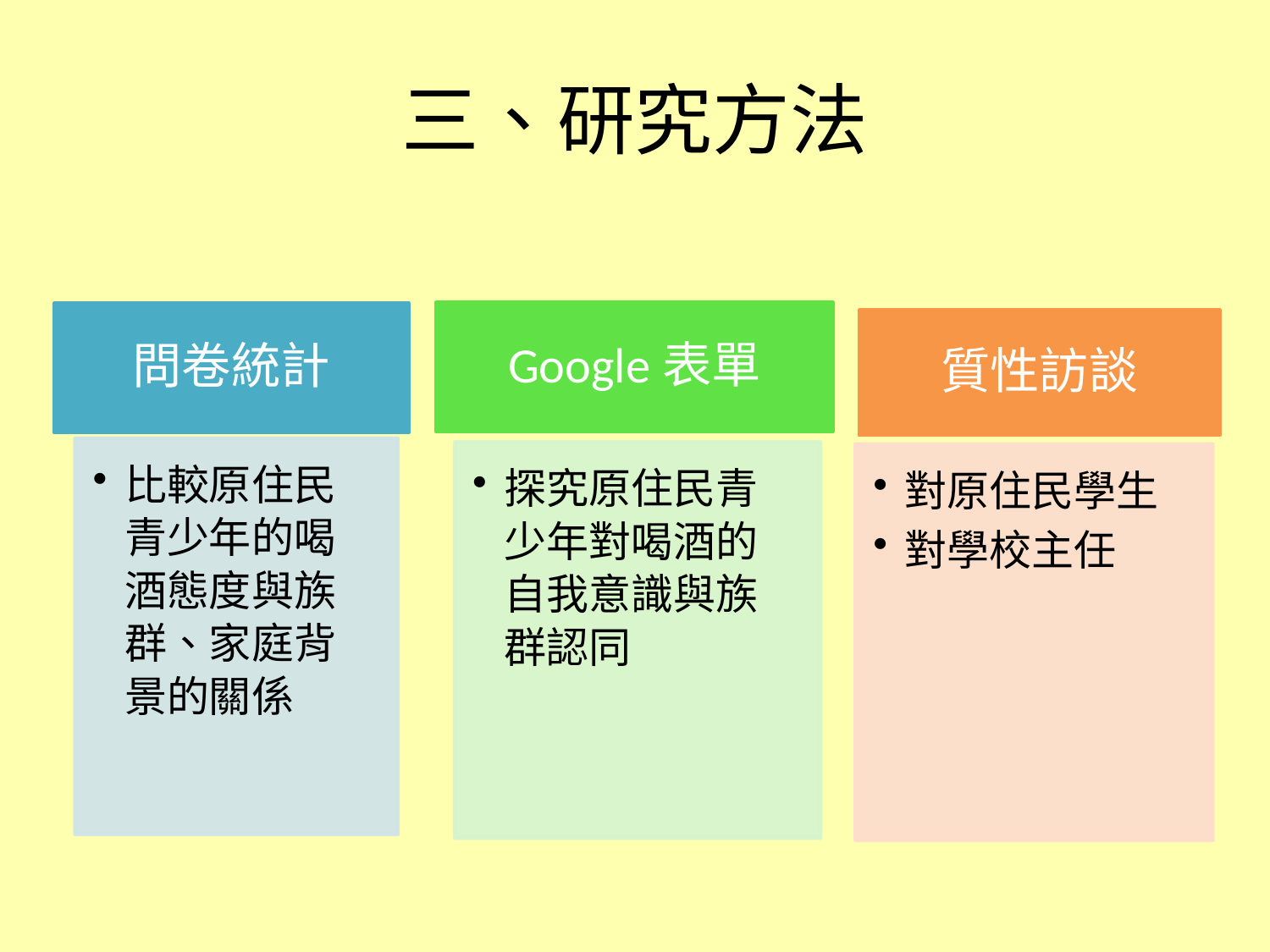

# 三、研究方法
問卷統計
比較原住民青少年的喝酒態度與族群、家庭背景的關係
Google表單
探究原住民青少年對喝酒的自我意識與族群認同
質性訪談
對原住民學生
對學校主任